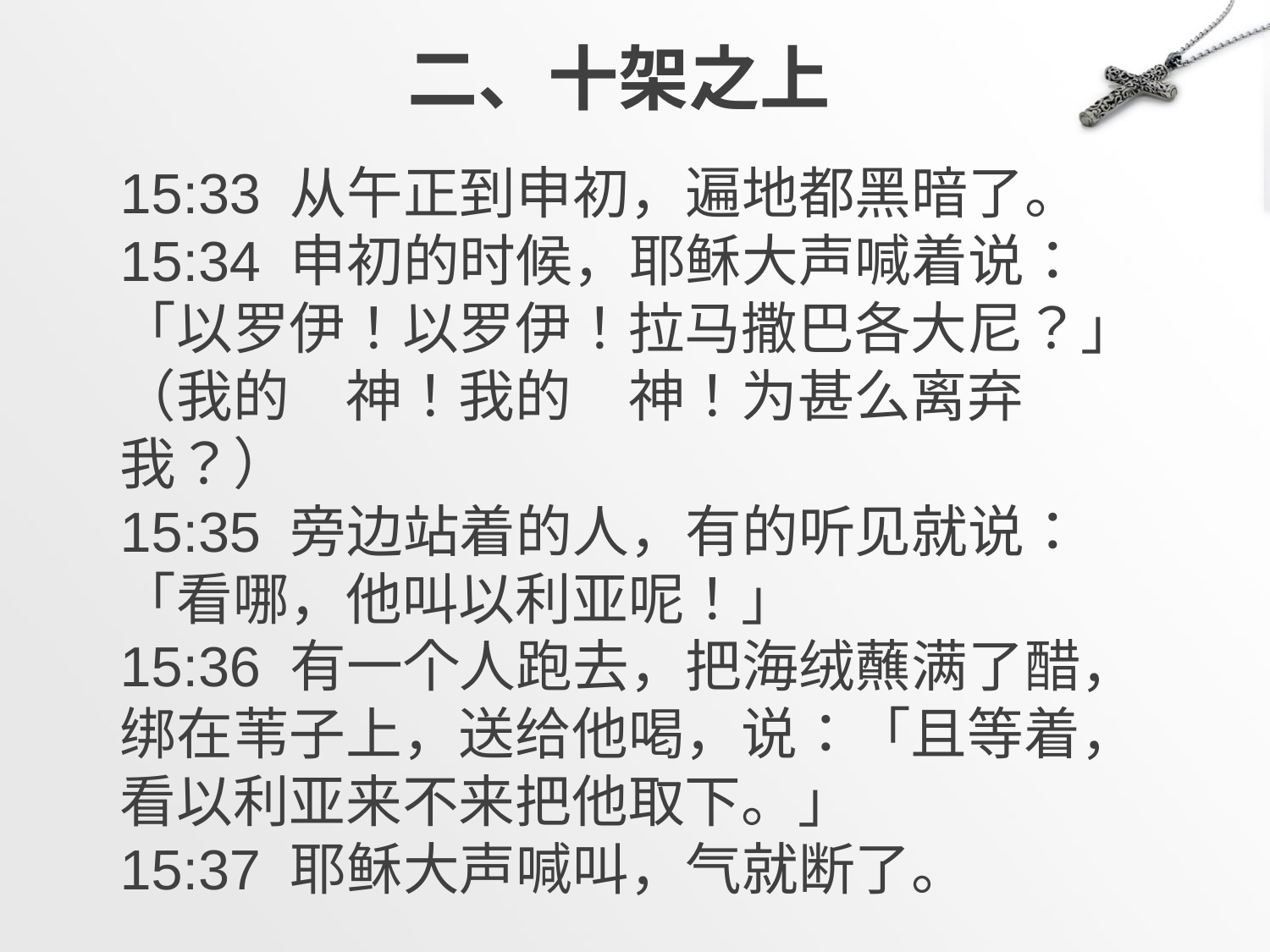

# 二、十架之上
15:33 从午正到申初，遍地都黑暗了。
15:34 申初的时候，耶稣大声喊着说：「以罗伊！以罗伊！拉马撒巴各大尼？」（我的　神！我的　神！为甚么离弃我？）
15:35 旁边站着的人，有的听见就说：「看哪，他叫以利亚呢！」
15:36 有一个人跑去，把海绒蘸满了醋，绑在苇子上，送给他喝，说：「且等着，看以利亚来不来把他取下。」
15:37 耶稣大声喊叫，气就断了。